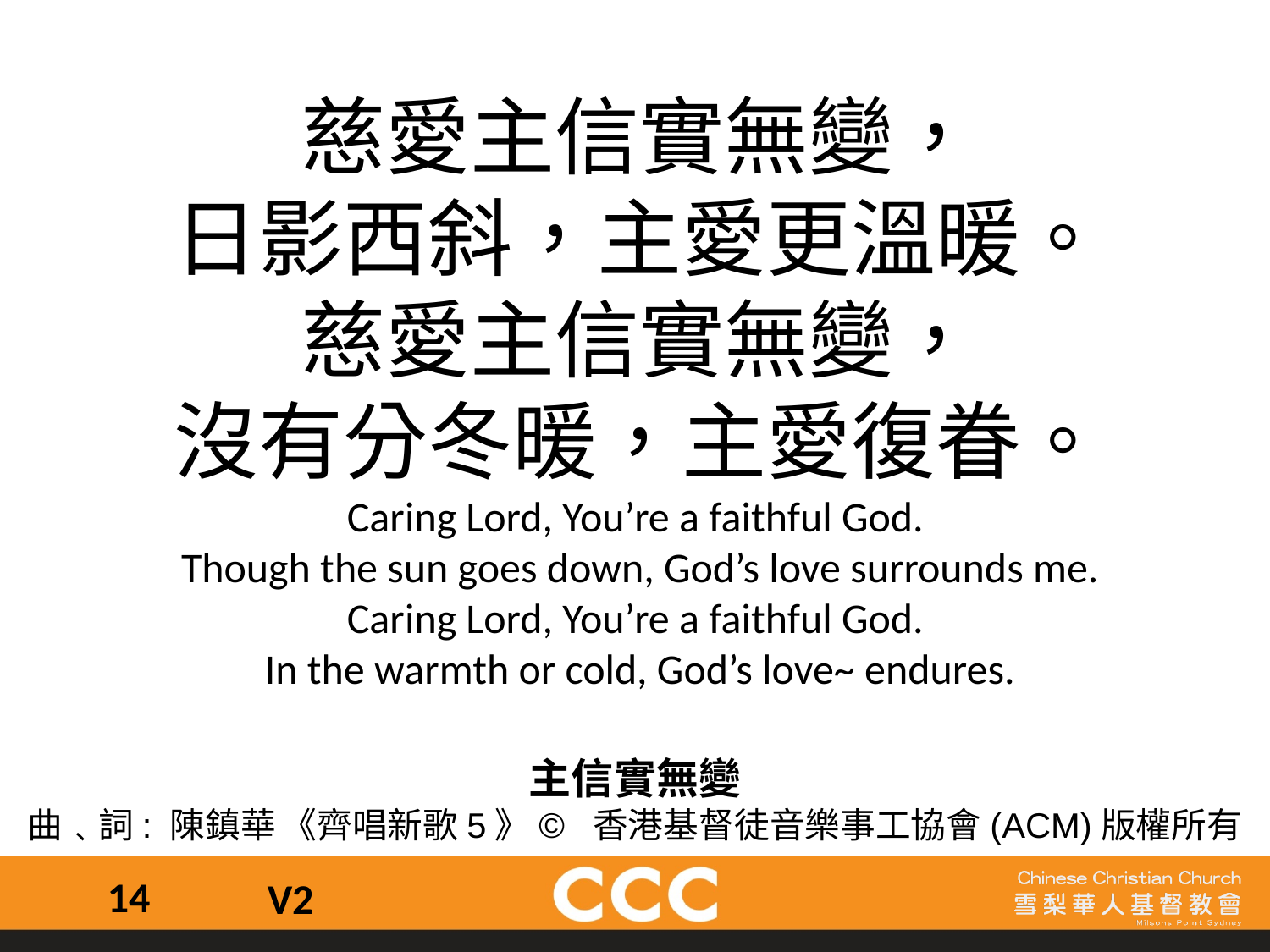

慈愛主信實無變，
日影西斜，主愛更溫暖。
慈愛主信實無變，
沒有分冬暖，主愛復眷。
Caring Lord, You’re a faithful God.
Though the sun goes down, God’s love surrounds me.
Caring Lord, You’re a faithful God.
In the warmth or cold, God’s love~ endures.
主信實無變
曲﹑詞: 陳鎮華	《齊唱新歌5》©  香港基督徒音樂事工協會(ACM)版權所有
14
V2